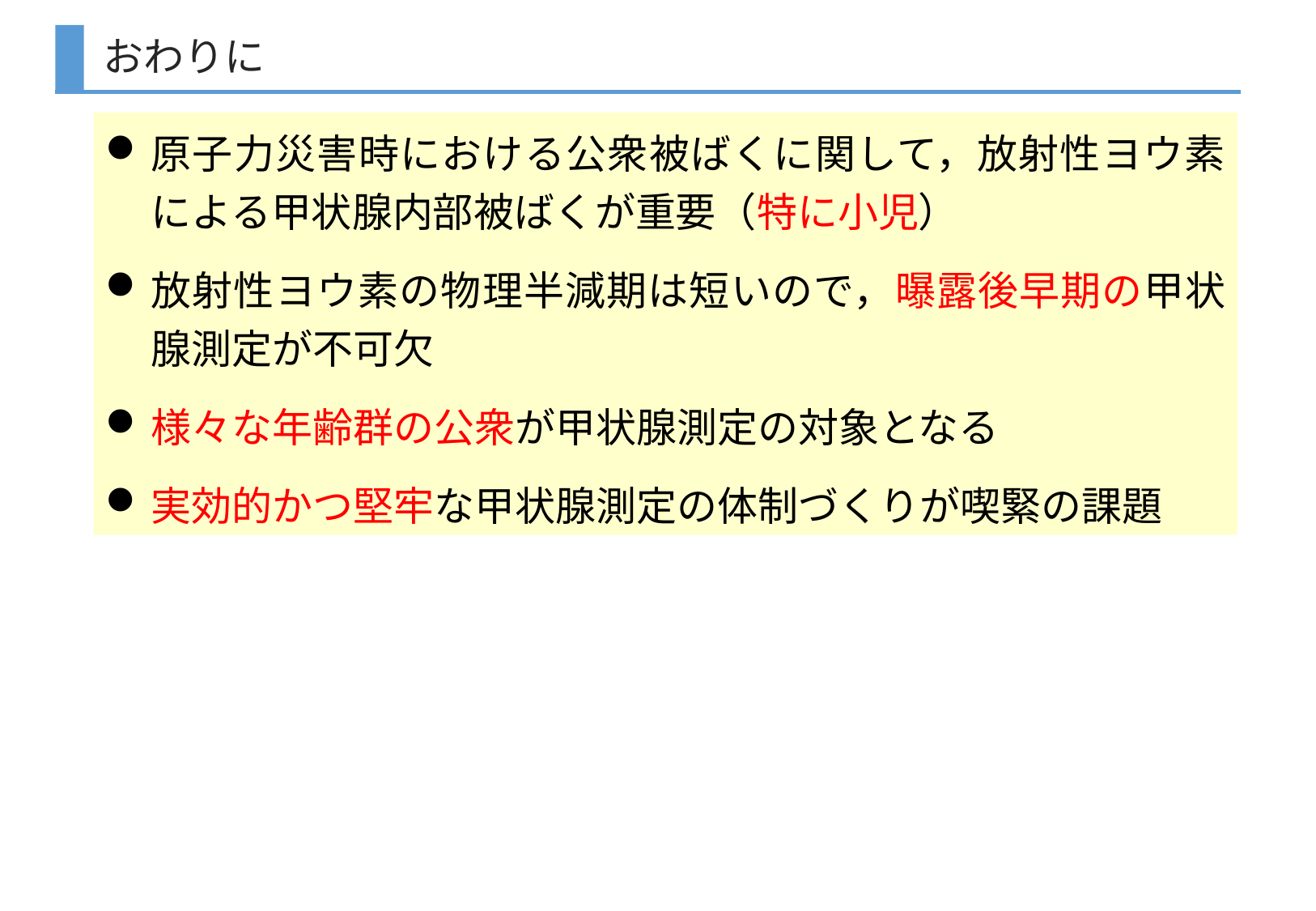

おわりに
原子力災害時における公衆被ばくに関して，放射性ヨウ素による甲状腺内部被ばくが重要（特に小児）
放射性ヨウ素の物理半減期は短いので，曝露後早期の甲状腺測定が不可欠
様々な年齢群の公衆が甲状腺測定の対象となる
実効的かつ堅牢な甲状腺測定の体制づくりが喫緊の課題